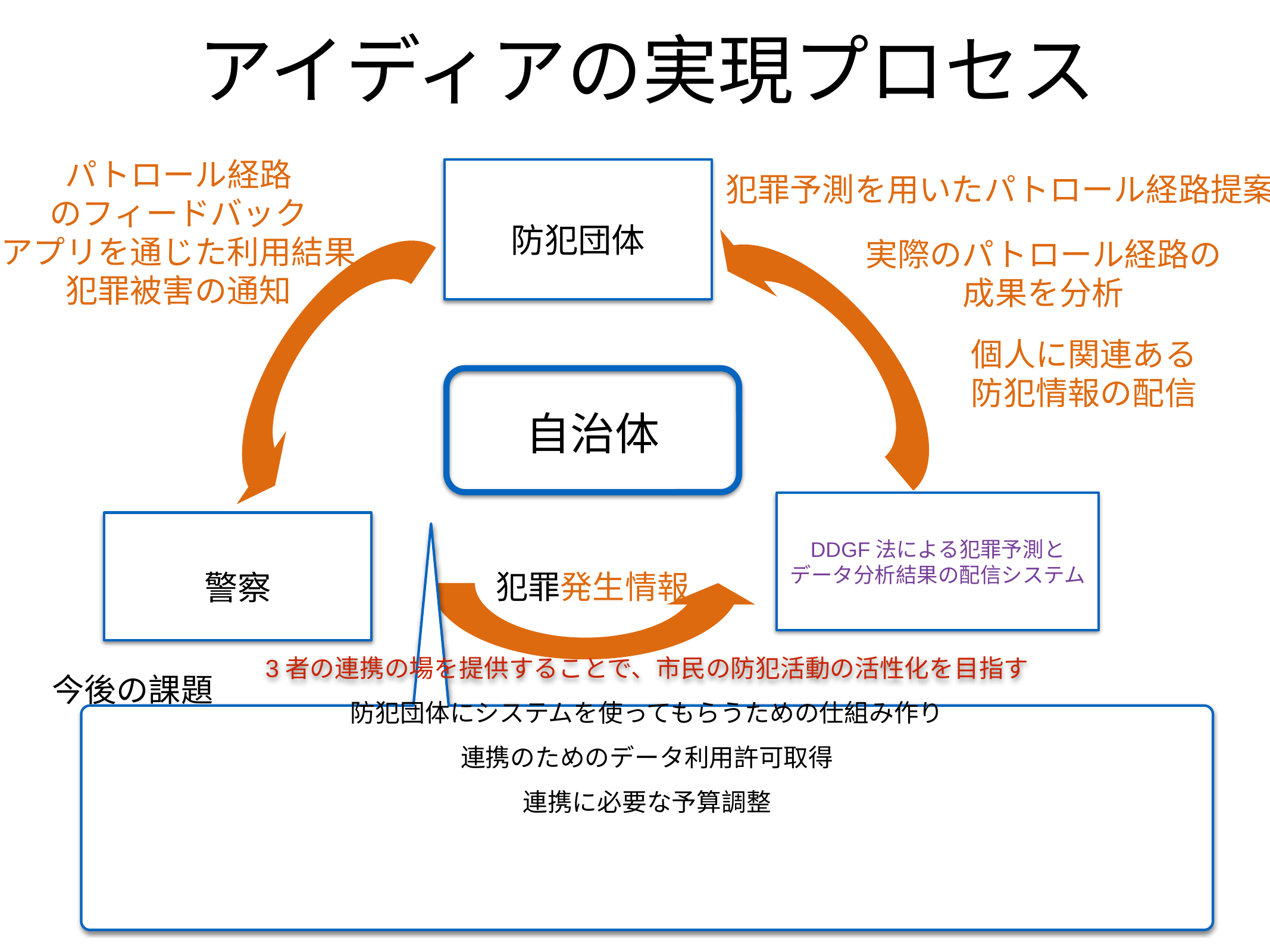

# アイディアの実現プロセス
防犯団体
パトロール経路
のフィードバック
アプリを通じた利用結果
犯罪被害の通知
犯罪予測を用いたパトロール経路提案
実際のパトロール経路の
成果を分析

個人に関連ある
防犯情報の配信

自治体
DDGF法による犯罪予測と
データ分析結果の配信システム
警察
3者の連携の場を提供することで、市民の防犯活動の活性化を目指す
防犯団体にシステムを使ってもらうための仕組み作り
連携のためのデータ利用許可取得
連携に必要な予算調整
犯罪発生情報

今後の課題